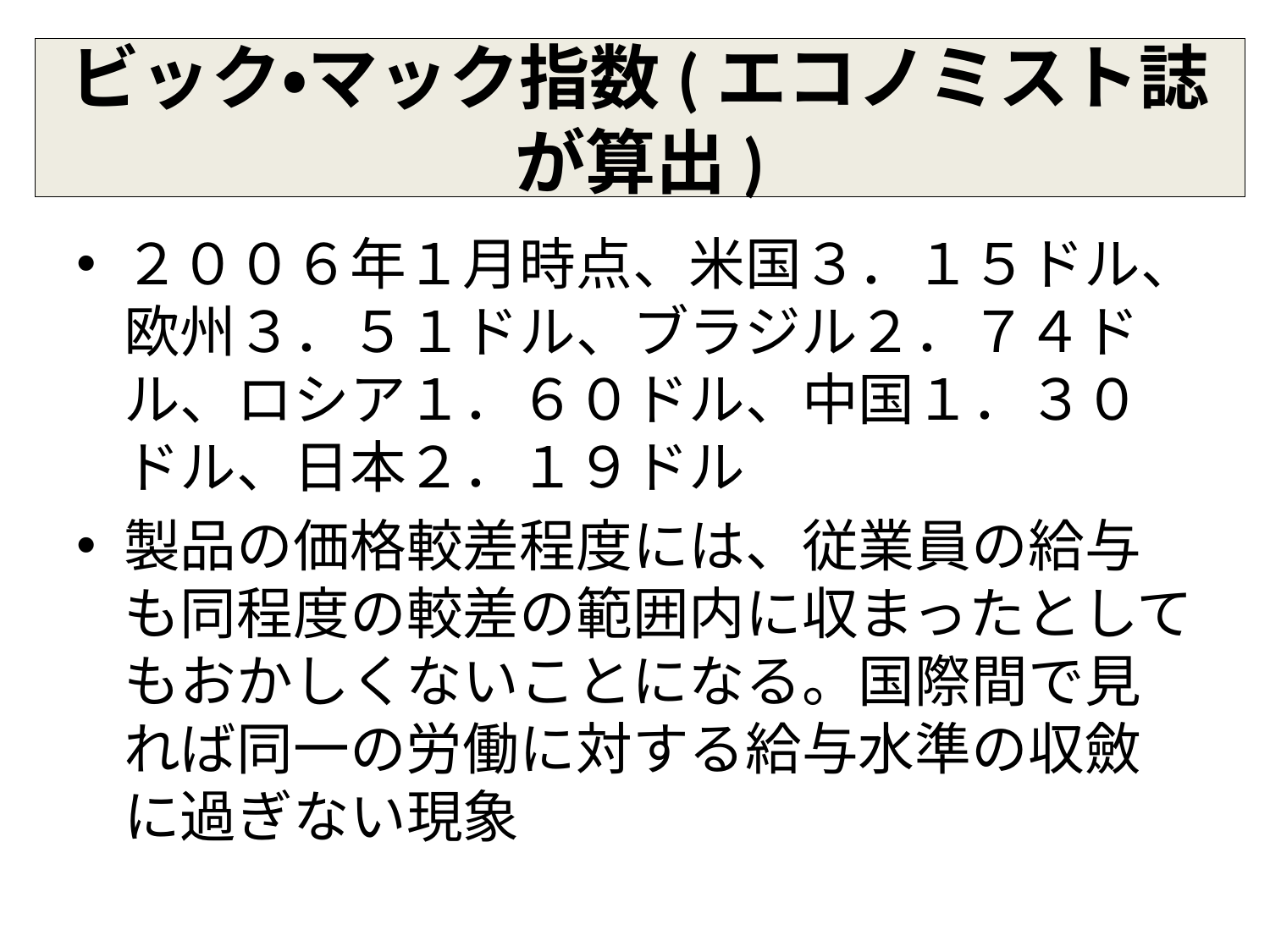

# ビック・マック指数(エコノミスト誌が算出)
２００６年１月時点、米国３．１５ドル、欧州３．５１ドル、ブラジル２．７４ドル、ロシア１．６０ドル、中国１．３０ドル、日本２．１９ドル
製品の価格較差程度には、従業員の給与も同程度の較差の範囲内に収まったとしてもおかしくないことになる。国際間で見れば同一の労働に対する給与水準の収斂に過ぎない現象